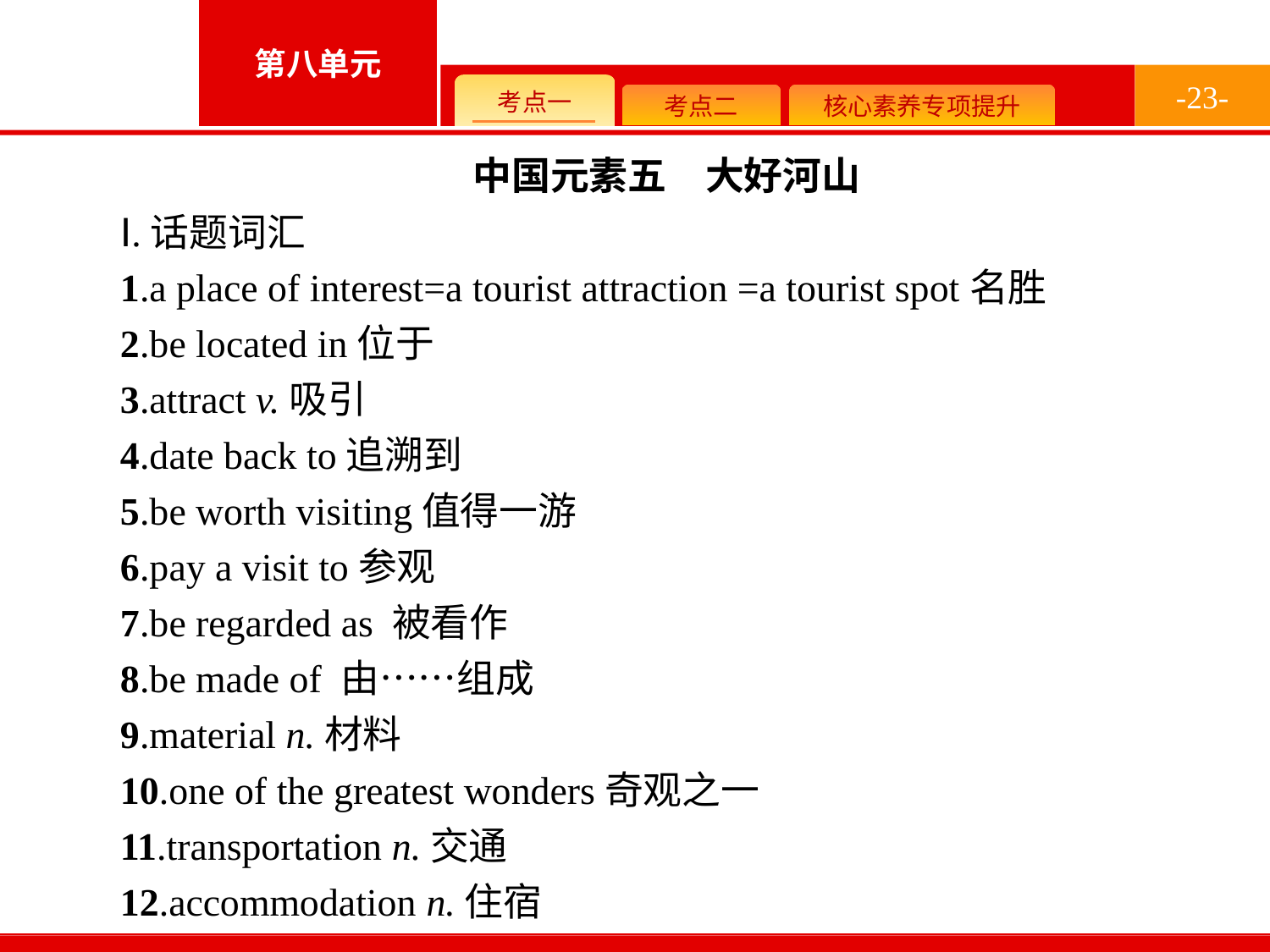

-23-
中国元素五　大好河山
Ⅰ.话题词汇
1.a place of interest=a tourist attraction =a tourist spot名胜
2.be located in位于
3.attract v.吸引
4.date back to追溯到
5.be worth visiting值得一游
6.pay a visit to参观
7.be regarded as 被看作
8.be made of 由……组成
9.material n.材料
10.one of the greatest wonders奇观之一
11.transportation n.交通
12.accommodation n.住宿